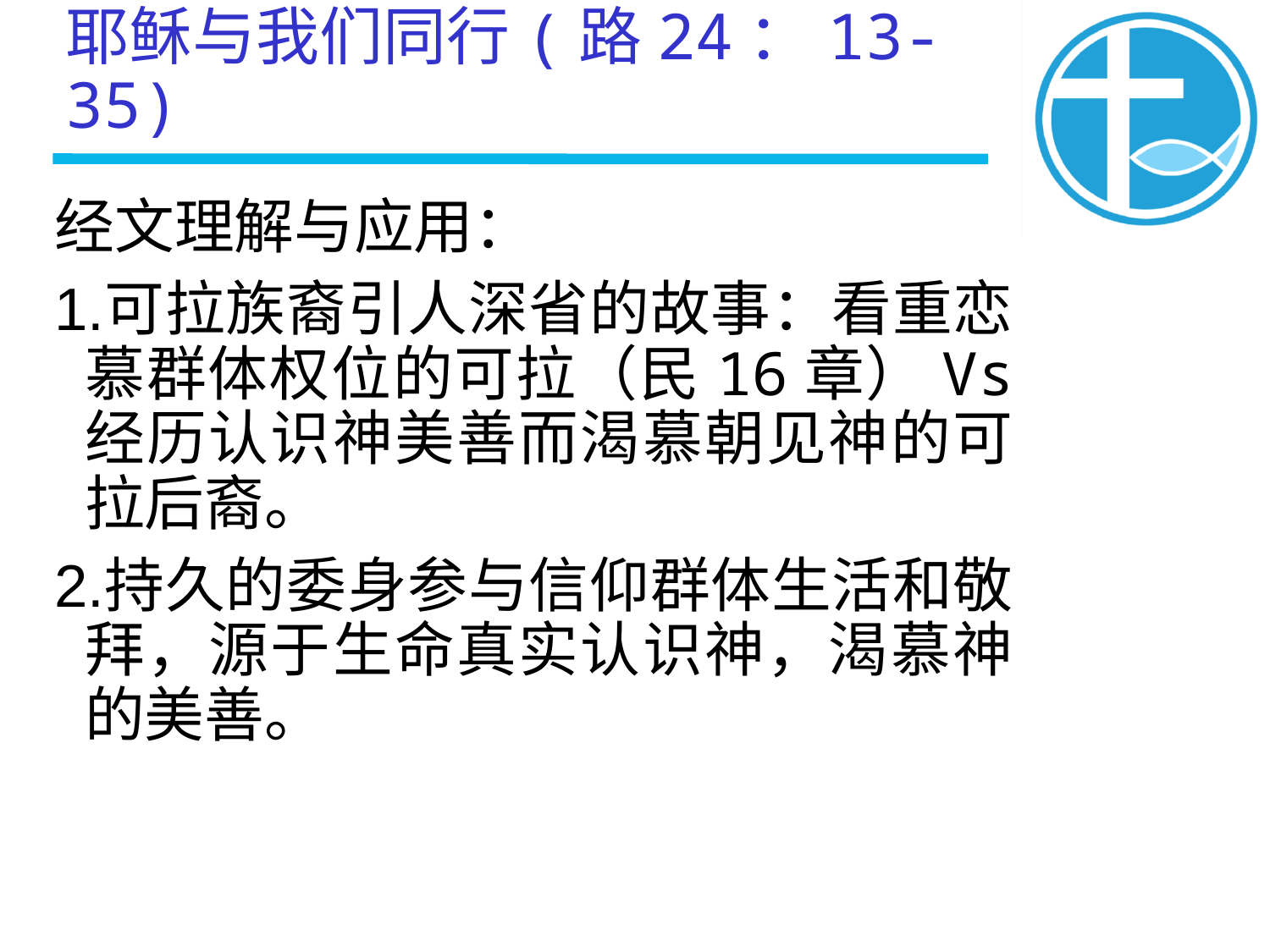

耶稣与我们同行(路24：13-35)
经文理解与应用：
可拉族裔引人深省的故事：看重恋慕群体权位的可拉（民16章）Vs 经历认识神美善而渴慕朝见神的可拉后裔。
持久的委身参与信仰群体生活和敬拜，源于生命真实认识神，渴慕神的美善。